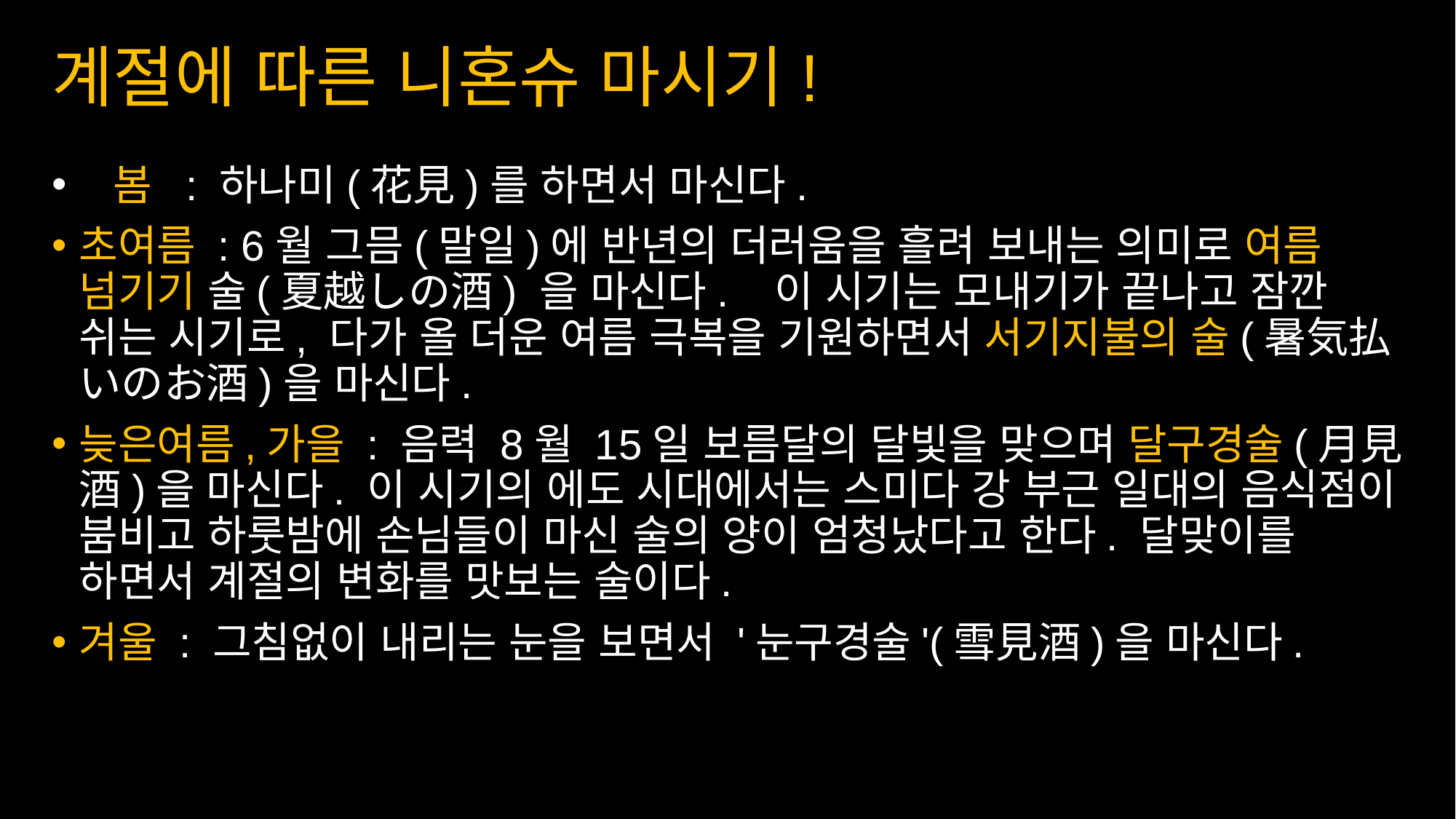

# 계절에 따른 니혼슈 마시기!
  봄  : 하나미(花見)를 하면서 마신다.
초여름 : 6월 그믐(말일)에 반년의 더러움을 흘려 보내는 의미로 여름 넘기기 술(夏越しの酒) 을 마신다.   이 시기는 모내기가 끝나고 잠깐 쉬는 시기로, 다가 올 더운 여름 극복을 기원하면서 서기지불의 술(暑気払いのお酒)을 마신다.
늦은여름,가을 : 음력 8월 15일 보름달의 달빛을 맞으며 달구경술(月見酒)을 마신다. 이 시기의 에도 시대에서는 스미다 강 부근 일대의 음식점이 붐비고 하룻밤에 손님들이 마신 술의 양이 엄청났다고 한다. 달맞이를 하면서 계절의 변화를 맛보는 술이다.
겨울 : 그침없이 내리는 눈을 보면서 '눈구경술'(雪見酒)을 마신다.